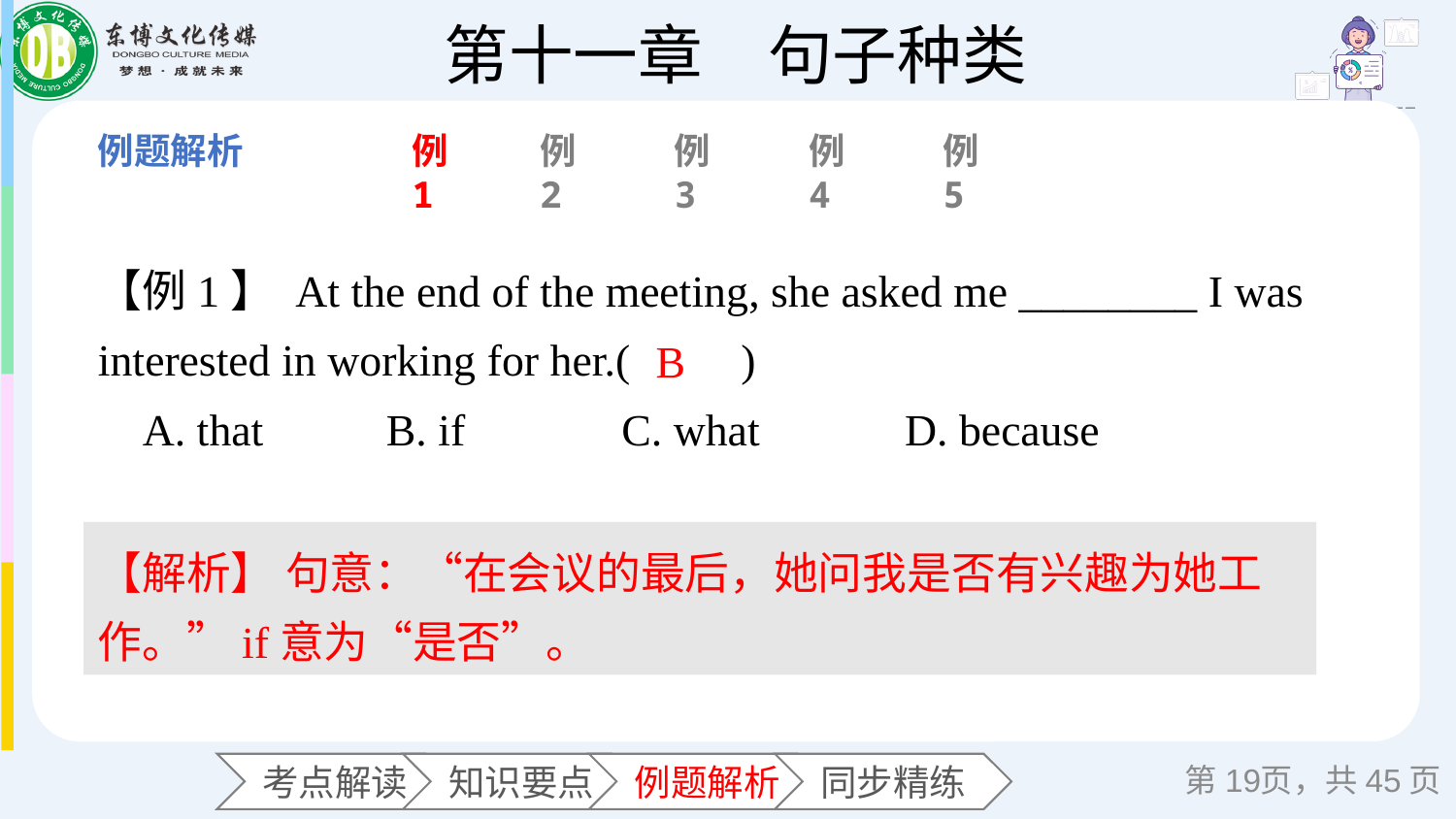

例1
例2
例3
例4
例5
【例1】 At the end of the meeting, she asked me ________ I was interested in working for her.(　　)
    A. that           B. if              C. what             D. because

B
【解析】 句意：“在会议的最后，她问我是否有兴趣为她工作。”if意为“是否”。
第19页，共45页